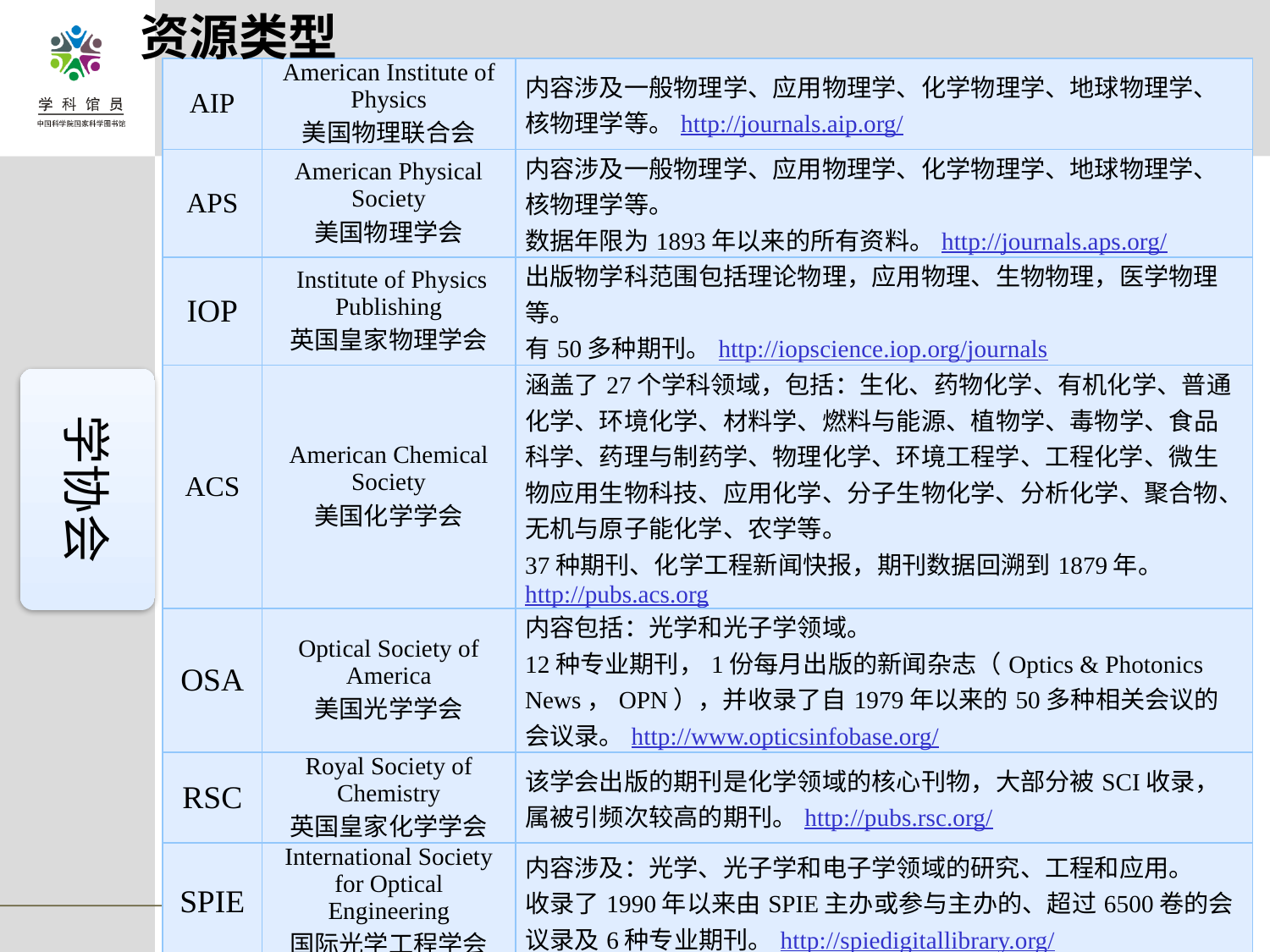

资源类型
| AIP | American Institute of Physics 美国物理联合会 | 内容涉及一般物理学、应用物理学、化学物理学、地球物理学、核物理学等。http://journals.aip.org/ |
| --- | --- | --- |
| APS | American Physical Society 美国物理学会 | 内容涉及一般物理学、应用物理学、化学物理学、地球物理学、核物理学等。 数据年限为1893年以来的所有资料。http://journals.aps.org/ |
| IOP | Institute of Physics Publishing 英国皇家物理学会 | 出版物学科范围包括理论物理，应用物理、生物物理，医学物理等。 有50多种期刊。http://iopscience.iop.org/journals |
| ACS | American Chemical Society 美国化学学会 | 涵盖了27个学科领域，包括：生化、药物化学、有机化学、普通化学、环境化学、材料学、燃料与能源、植物学、毒物学、食品科学、药理与制药学、物理化学、环境工程学、工程化学、微生物应用生物科技、应用化学、分子生物化学、分析化学、聚合物、无机与原子能化学、农学等。 37种期刊、化学工程新闻快报，期刊数据回溯到1879年。 http://pubs.acs.org |
| OSA | Optical Society of America 美国光学学会 | 内容包括：光学和光子学领域。 12种专业期刊，1份每月出版的新闻杂志（Optics & Photonics News，OPN），并收录了自1979年以来的50多种相关会议的会议录。http://www.opticsinfobase.org/ |
| RSC | Royal Society of Chemistry 英国皇家化学学会 | 该学会出版的期刊是化学领域的核心刊物，大部分被SCI收录，属被引频次较高的期刊。http://pubs.rsc.org/ |
| SPIE | International Society for Optical Engineering 国际光学工程学会 | 内容涉及：光学、光子学和电子学领域的研究、工程和应用。 收录了1990年以来由SPIE主办或参与主办的、超过6500卷的会议录及6种专业期刊。http://spiedigitallibrary.org/ |
| IEEE/IEE | 美国电气与电子工程师学会/ 英国电气工程师学会 | 学科领域覆盖航空航天、计算机、通信、生物医学工程、电力、半导体和消费者电子等 http://ieeexplore.ieee.org/Xplore/guesthome.jsp |
学协会